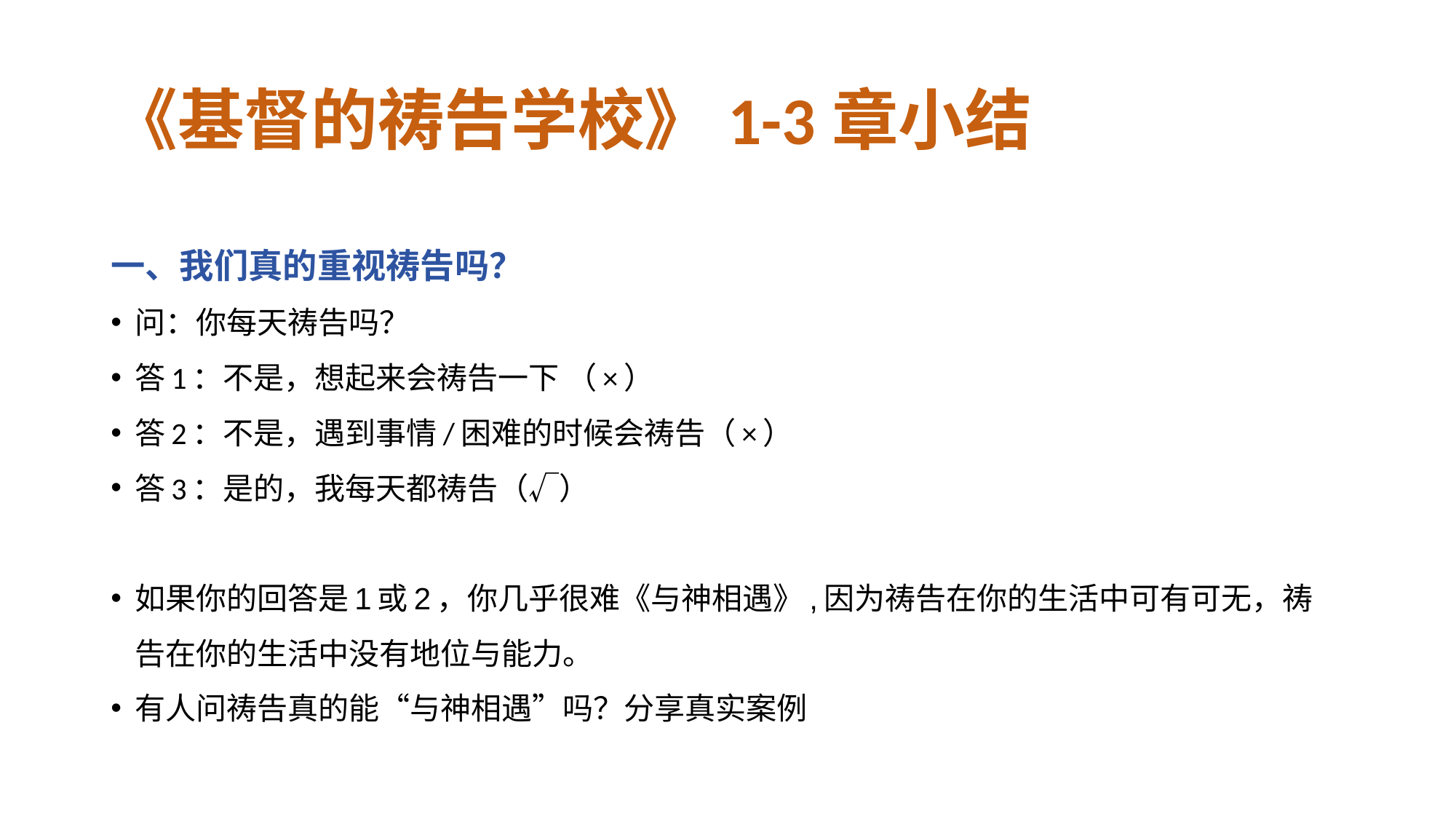

# 《基督的祷告学校》1-3章小结
一、我们真的重视祷告吗？
问：你每天祷告吗？
答1：不是，想起来会祷告一下 （×）
答2：不是，遇到事情/困难的时候会祷告（×）
答3：是的，我每天都祷告（√）

如果你的回答是1或2，你几乎很难《与神相遇》,因为祷告在你的生活中可有可无，祷告在你的生活中没有地位与能力。
有人问祷告真的能“与神相遇”吗？分享真实案例